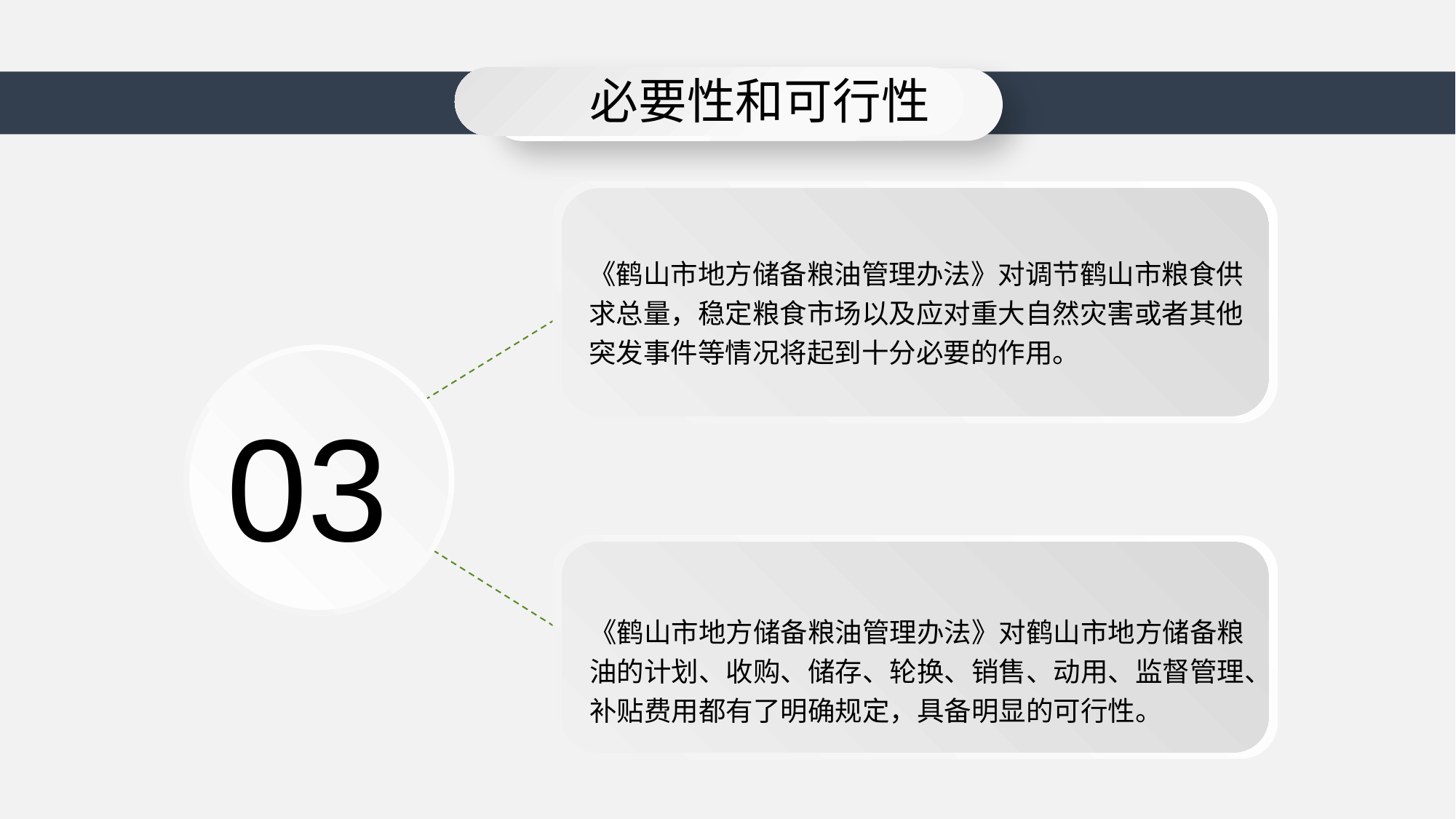

必要性和可行性

《鹤山市地方储备粮油管理办法》对调节鹤山市粮食供求总量，稳定粮食市场以及应对重大自然灾害或者其他突发事件等情况将起到十分必要的作用。

03

《鹤山市地方储备粮油管理办法》对鹤山市地方储备粮油的计划、收购、储存、轮换、销售、动用、监督管理、补贴费用都有了明确规定，具备明显的可行性。